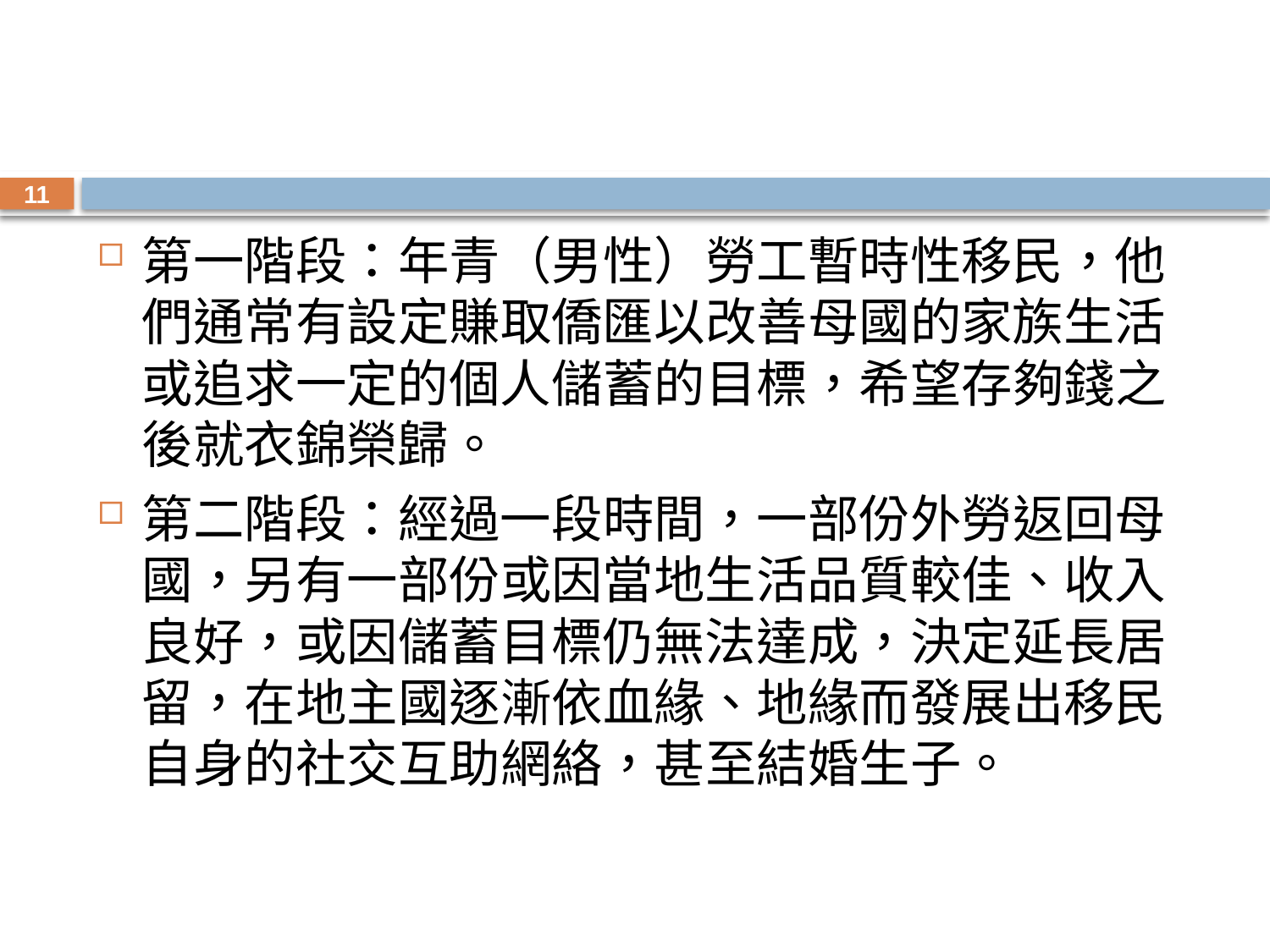

#
11
第一階段：年青（男性）勞工暫時性移民，他們通常有設定賺取僑匯以改善母國的家族生活或追求一定的個人儲蓄的目標，希望存夠錢之後就衣錦榮歸。
第二階段：經過一段時間，一部份外勞返回母國，另有一部份或因當地生活品質較佳、收入良好，或因儲蓄目標仍無法達成，決定延長居留，在地主國逐漸依血緣、地緣而發展出移民自身的社交互助網絡，甚至結婚生子。